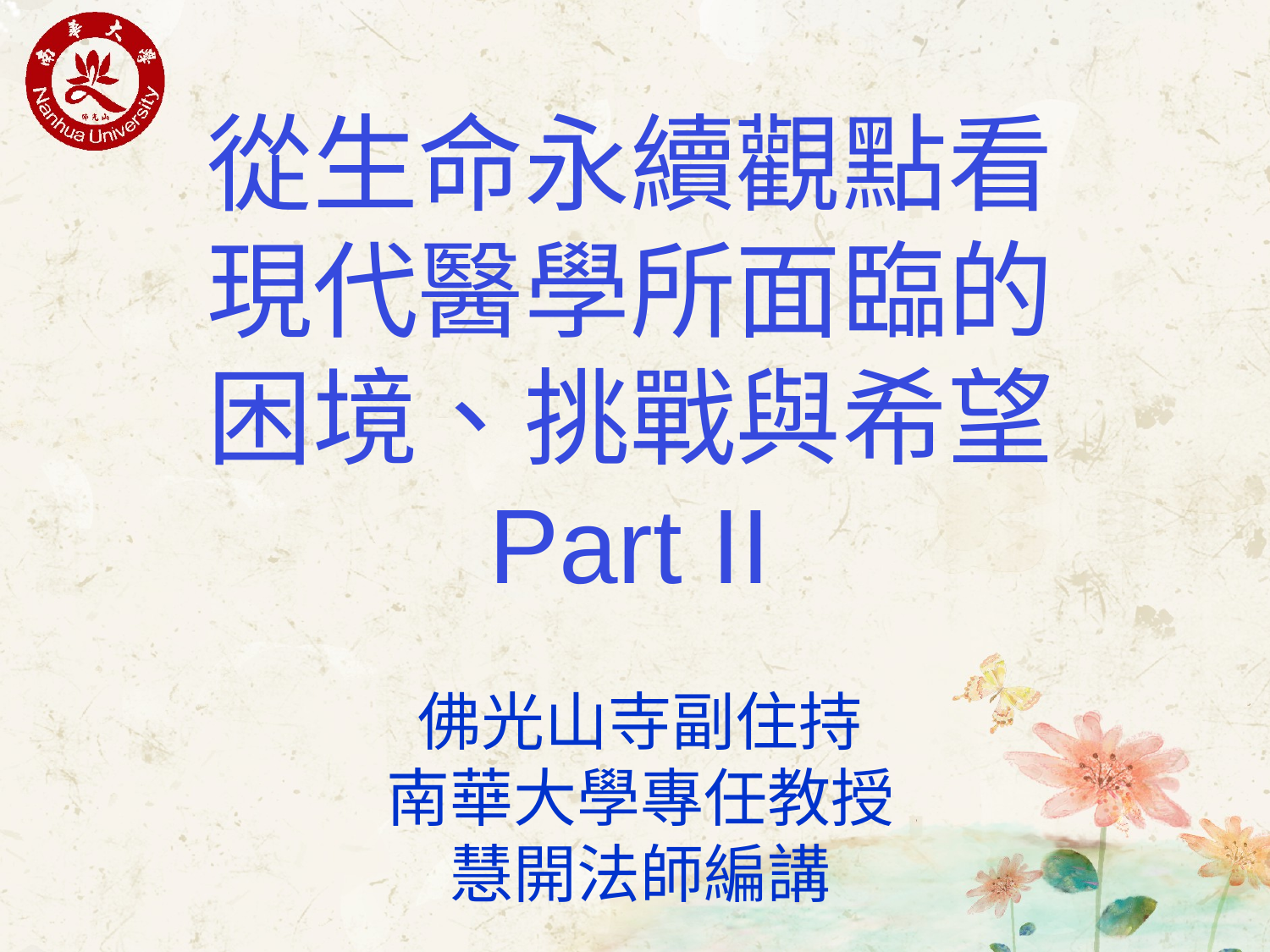

從生命永續觀點看
現代醫學所面臨的
困境、挑戰與希望
Part II
佛光山寺副住持
南華大學專任教授
慧開法師編講